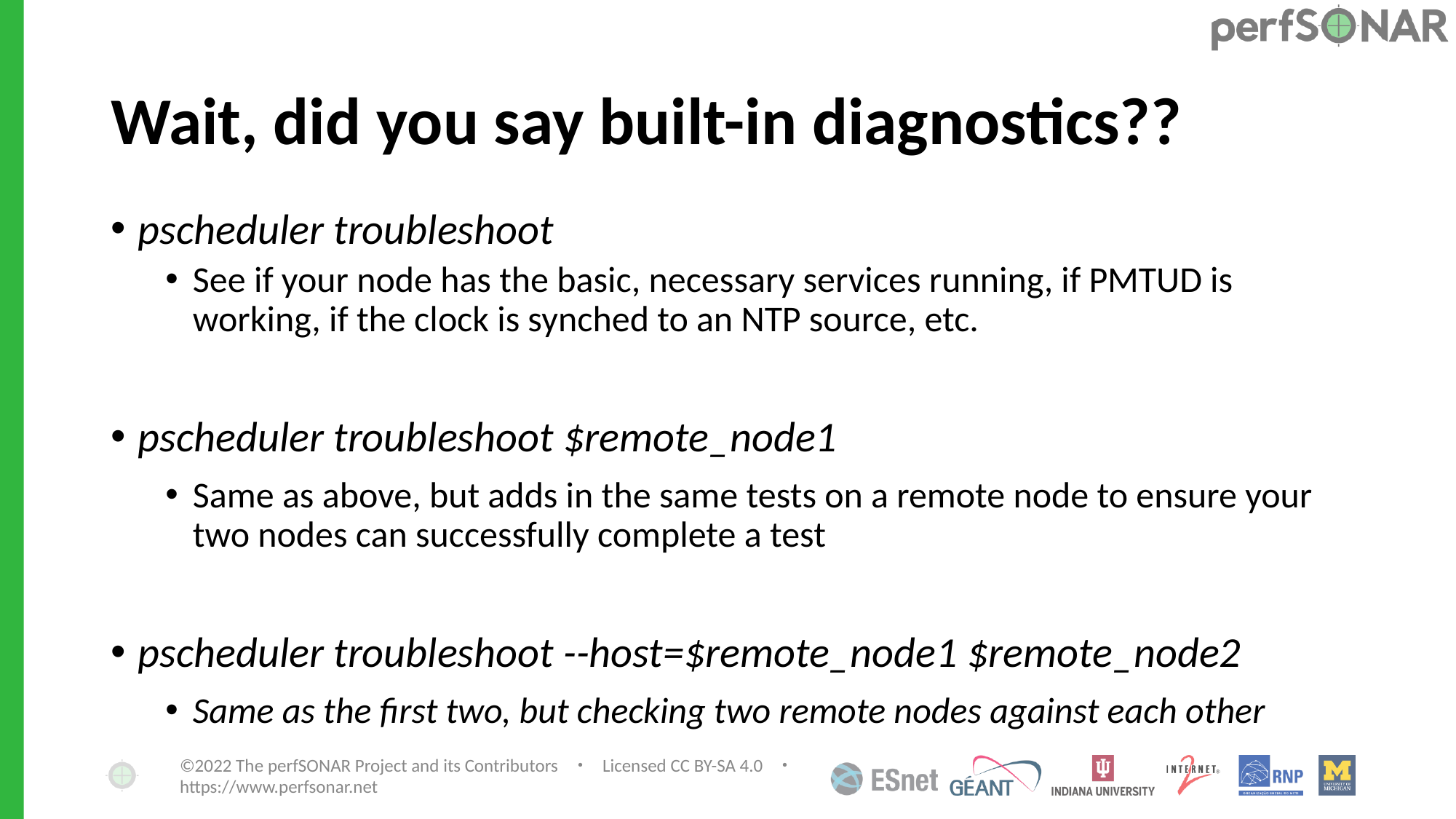

# Wait, did you say built-in diagnostics??
pscheduler troubleshoot
See if your node has the basic, necessary services running, if PMTUD is working, if the clock is synched to an NTP source, etc.

pscheduler troubleshoot $remote_node1
Same as above, but adds in the same tests on a remote node to ensure your two nodes can successfully complete a test

pscheduler troubleshoot --host=$remote_node1 $remote_node2
Same as the first two, but checking two remote nodes against each other

©2022 The perfSONAR Project and its Contributors  ・  Licensed CC BY-SA 4.0  ・  https://www.perfsonar.net